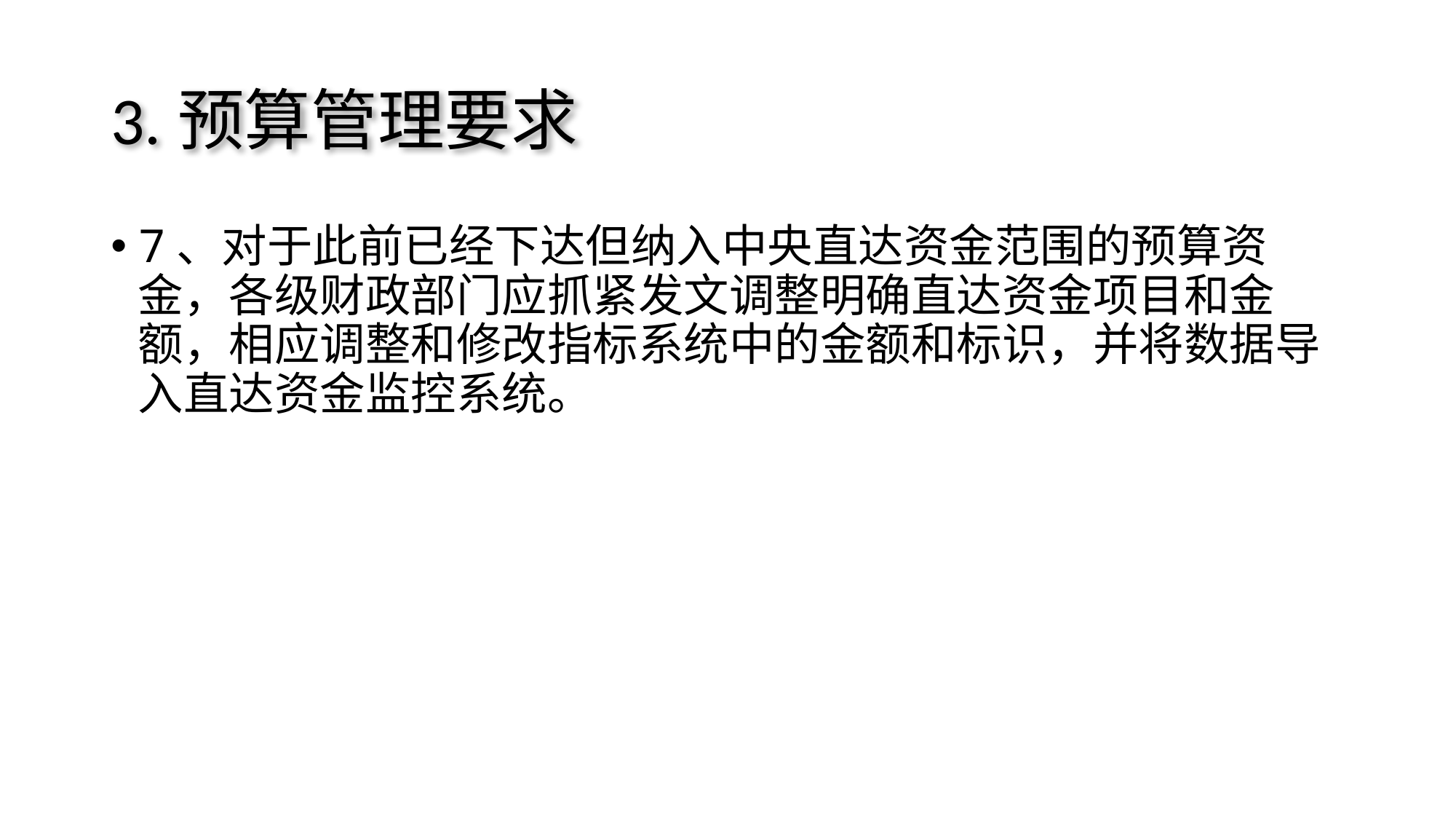

# 3.预算管理要求
7、对于此前已经下达但纳入中央直达资金范围的预算资金，各级财政部门应抓紧发文调整明确直达资金项目和金额，相应调整和修改指标系统中的金额和标识，并将数据导入直达资金监控系统。
12